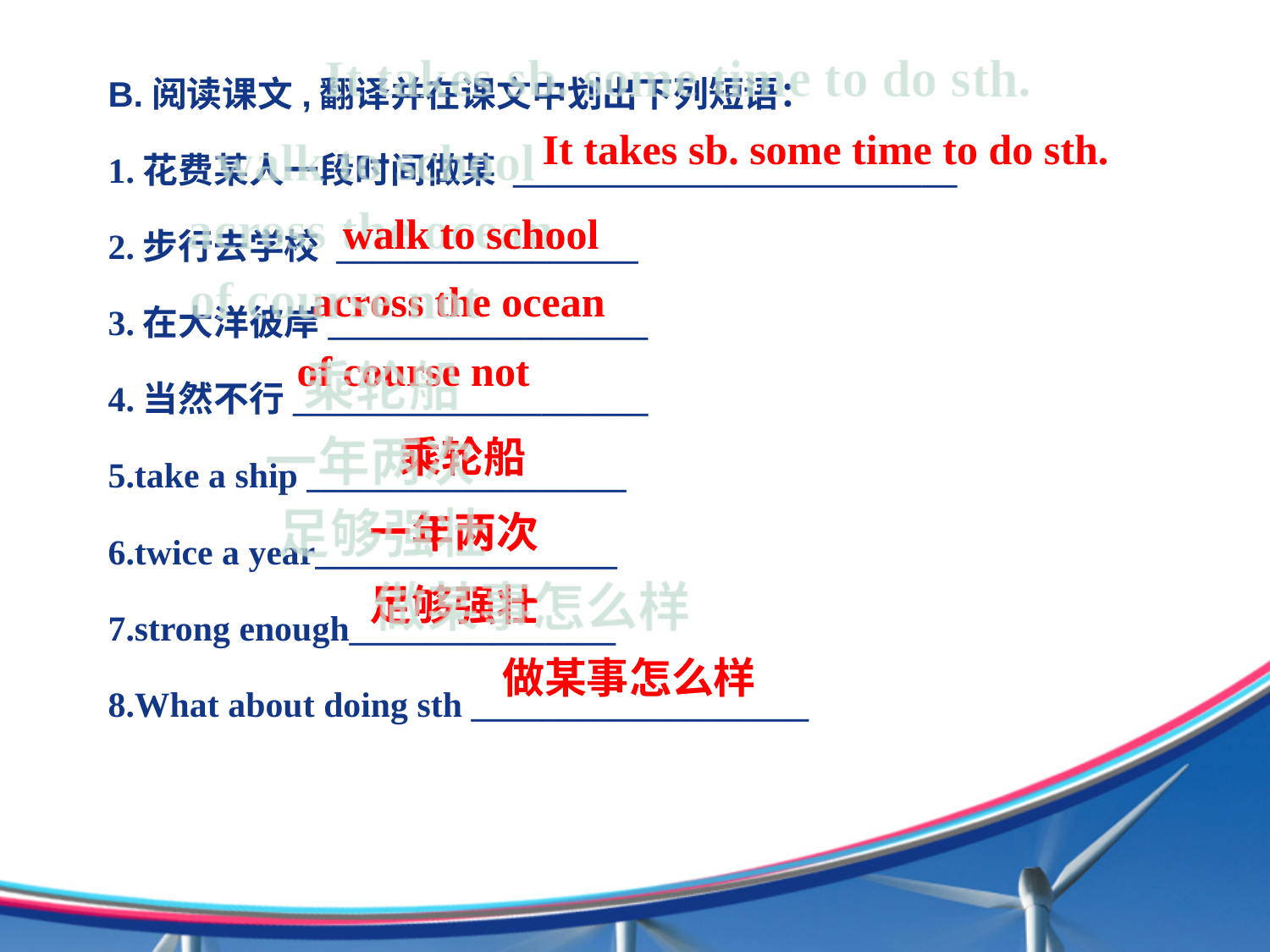

B.阅读课文,翻译并在课文中划出下列短语：
1.花费某人一段时间做某 _________________________
2.步行去学校 _________________
3.在大洋彼岸__________________
4.当然不行____________________
5.take a ship __________________
6.twice a year_________________
7.strong enough_______________
8.What about doing sth ___________________
It takes sb. some time to do sth.
walk to school
across the ocean
of course not
乘轮船
一年两次
足够强壮
做某事怎么样